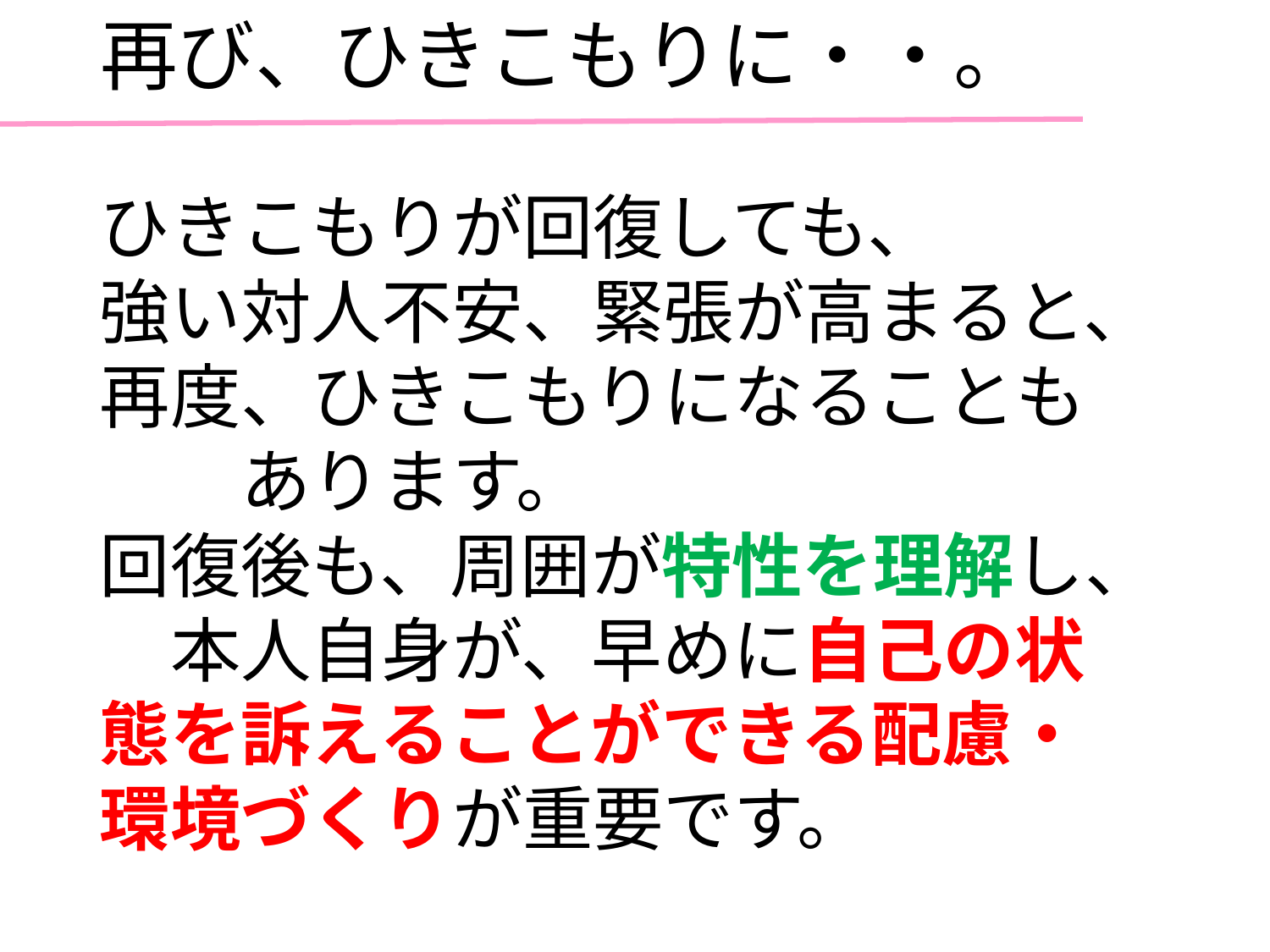

# 再び、ひきこもりに・・。
ひきこもりが回復しても、
強い対人不安、緊張が高まると、
再度、ひきこもりになることも
　　あります。
回復後も、周囲が特性を理解し、
　本人自身が、早めに自己の状態を訴えることができる配慮・環境づくりが重要です。